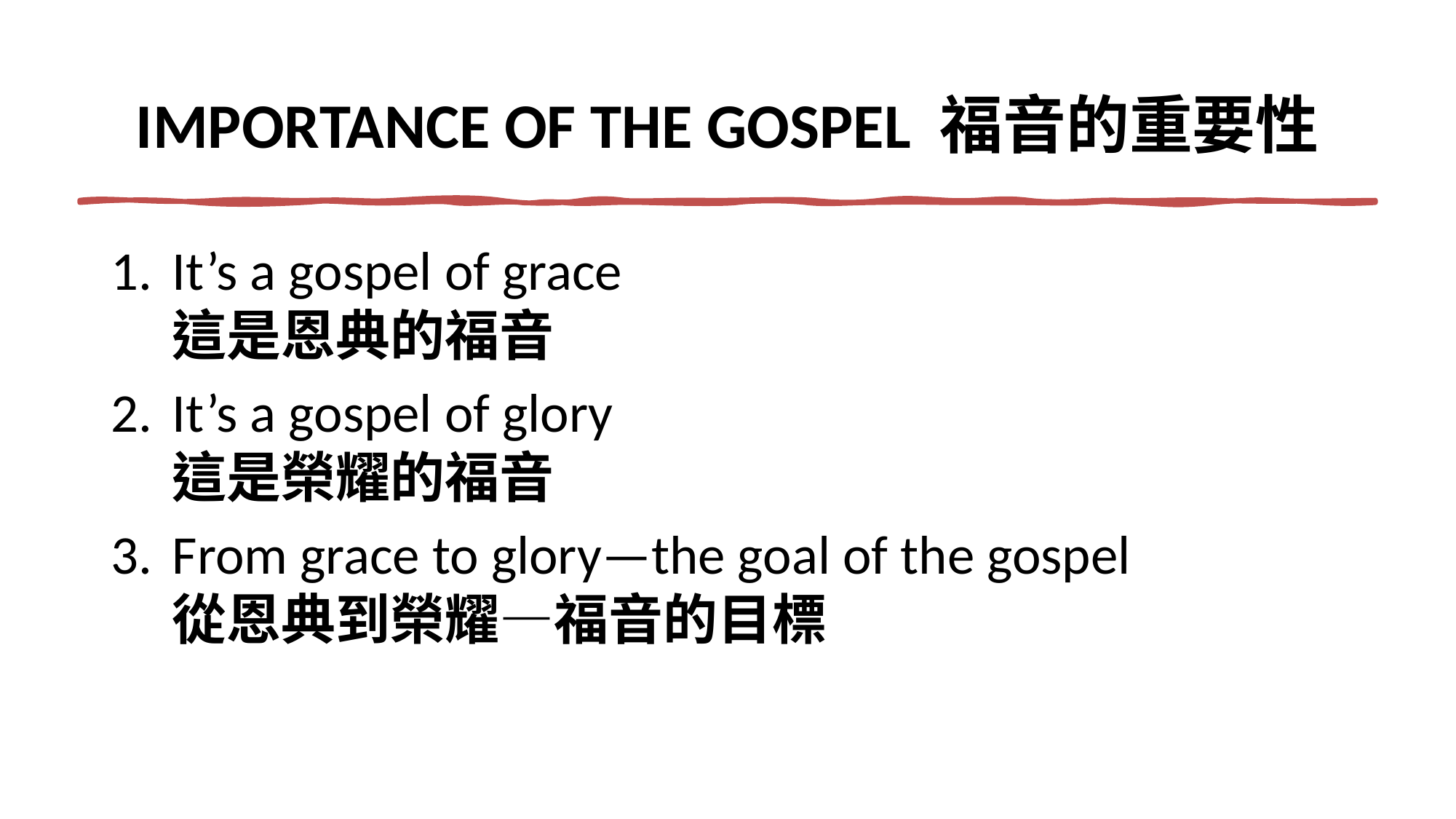

# IMPORTANCE OF THE GOSPEL 福音的重要性

It’s a gospel of grace
這是恩典的福音
It’s a gospel of glory
這是榮耀的福音
From grace to glory—the goal of the gospel
從恩典到榮耀—福音的目標